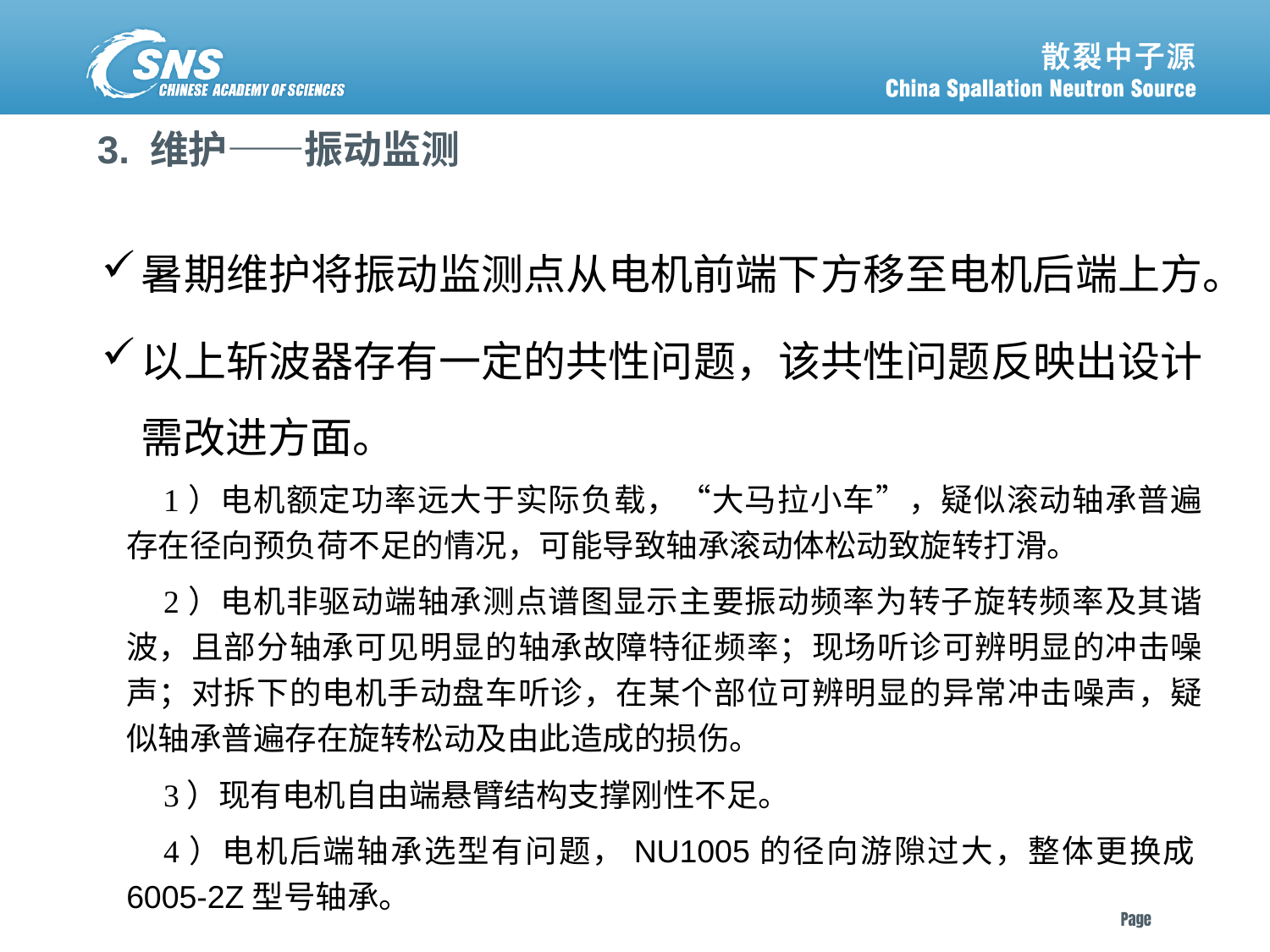

# 3. 维护——振动监测
暑期维护将振动监测点从电机前端下方移至电机后端上方。
以上斩波器存有一定的共性问题，该共性问题反映出设计需改进方面。
1）电机额定功率远大于实际负载，“大马拉小车”，疑似滚动轴承普遍存在径向预负荷不足的情况，可能导致轴承滚动体松动致旋转打滑。
2）电机非驱动端轴承测点谱图显示主要振动频率为转子旋转频率及其谐波，且部分轴承可见明显的轴承故障特征频率；现场听诊可辨明显的冲击噪声；对拆下的电机手动盘车听诊，在某个部位可辨明显的异常冲击噪声，疑似轴承普遍存在旋转松动及由此造成的损伤。
3）现有电机自由端悬臂结构支撑刚性不足。
4）电机后端轴承选型有问题，NU1005的径向游隙过大，整体更换成6005-2Z型号轴承。